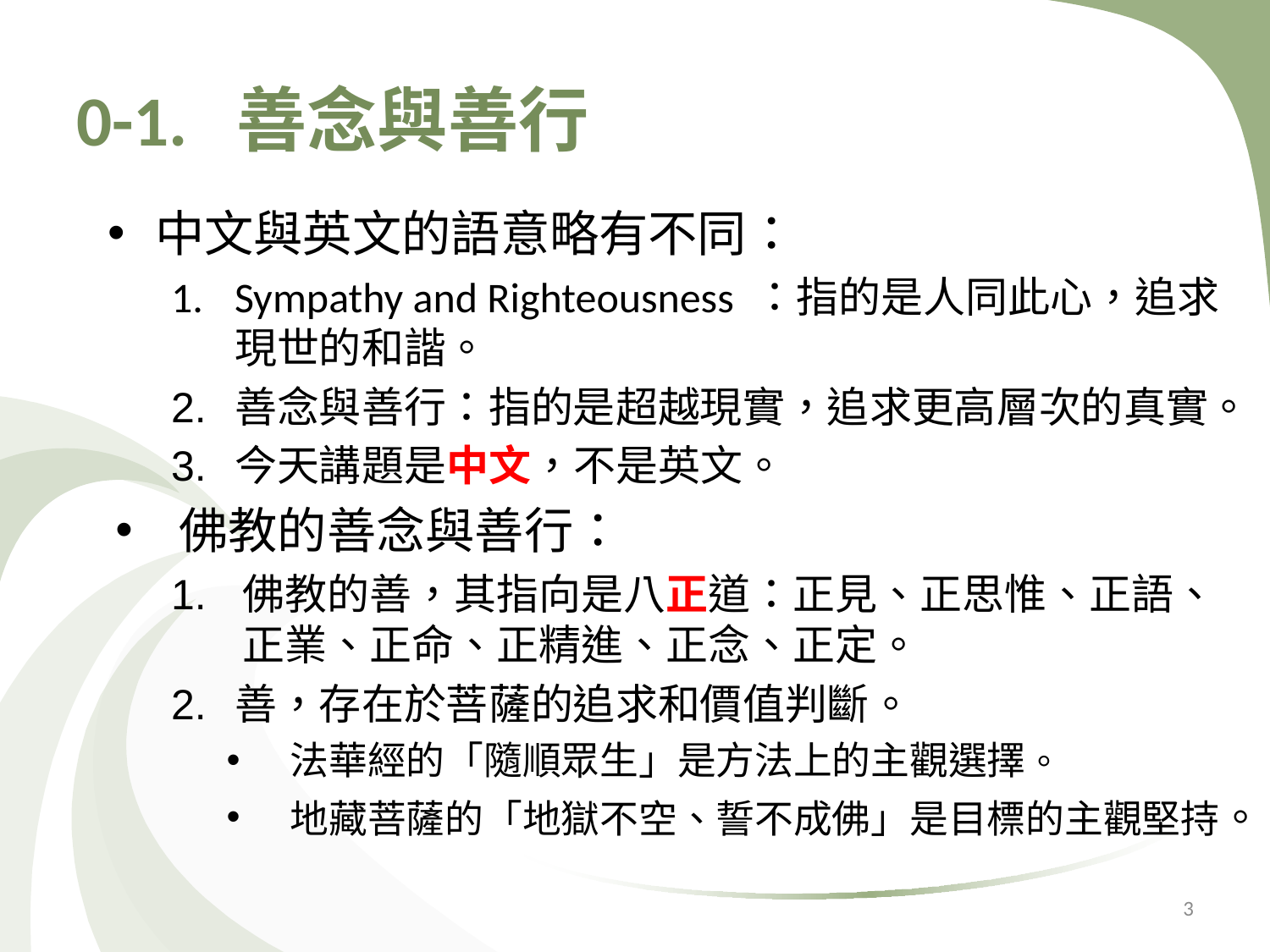

# 0-1.  善念與善行
中文與英文的語意略有不同：
Sympathy and Righteousness ：指的是人同此心，追求現世的和諧。
善念與善行：指的是超越現實，追求更高層次的真實。
今天講題是中文，不是英文。
佛教的善念與善行：
佛教的善，其指向是八正道：正見、正思惟、正語、正業、正命、正精進、正念、正定。
善，存在於菩薩的追求和價值判斷。
法華經的「隨順眾生」是方法上的主觀選擇。
地藏菩薩的「地獄不空、誓不成佛」是目標的主觀堅持。
3